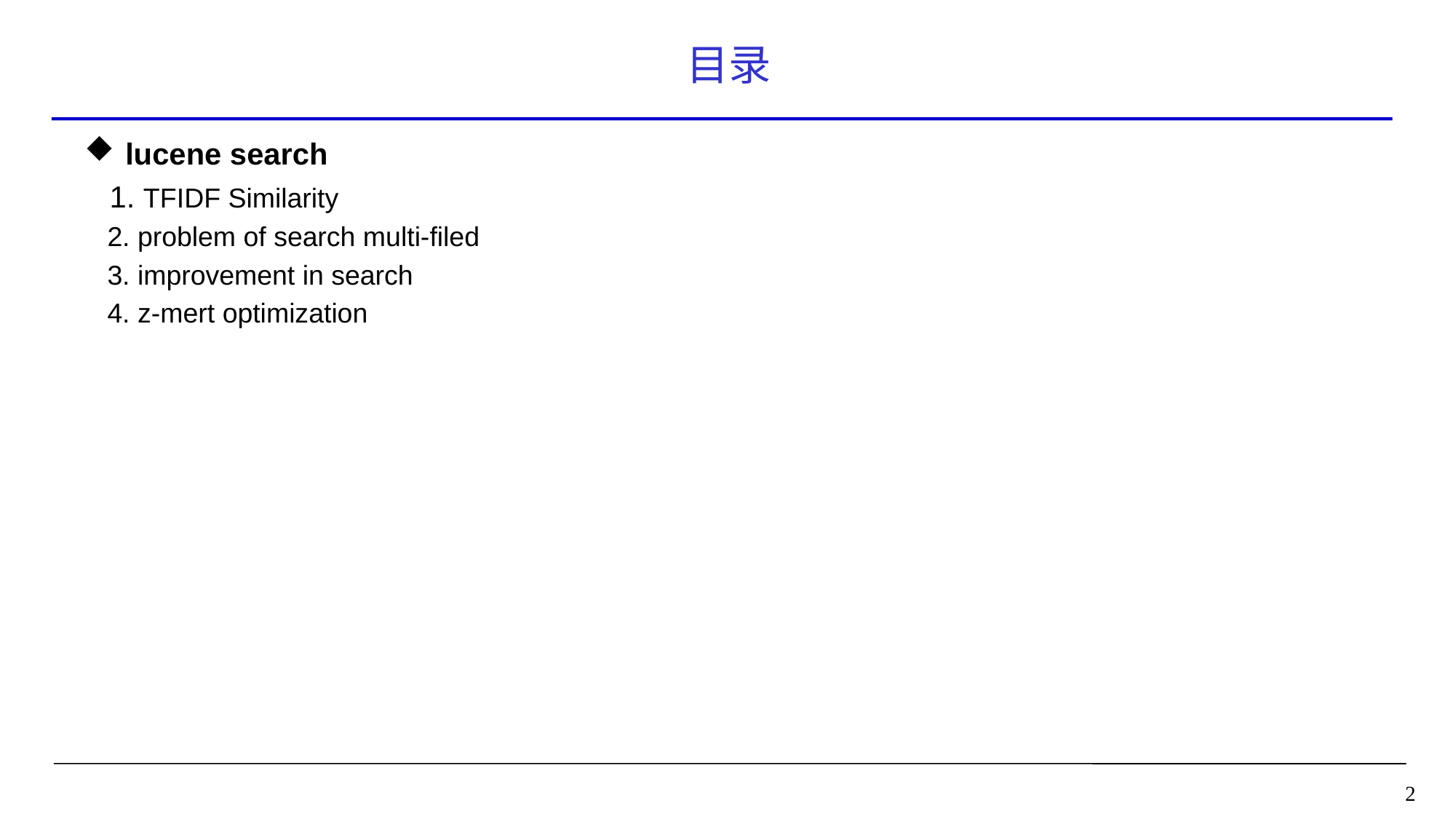

# 目录
lucene search
   1. TFIDF Similarity
   2. problem of search multi-filed
   3. improvement in search
   4. z-mert optimization

2